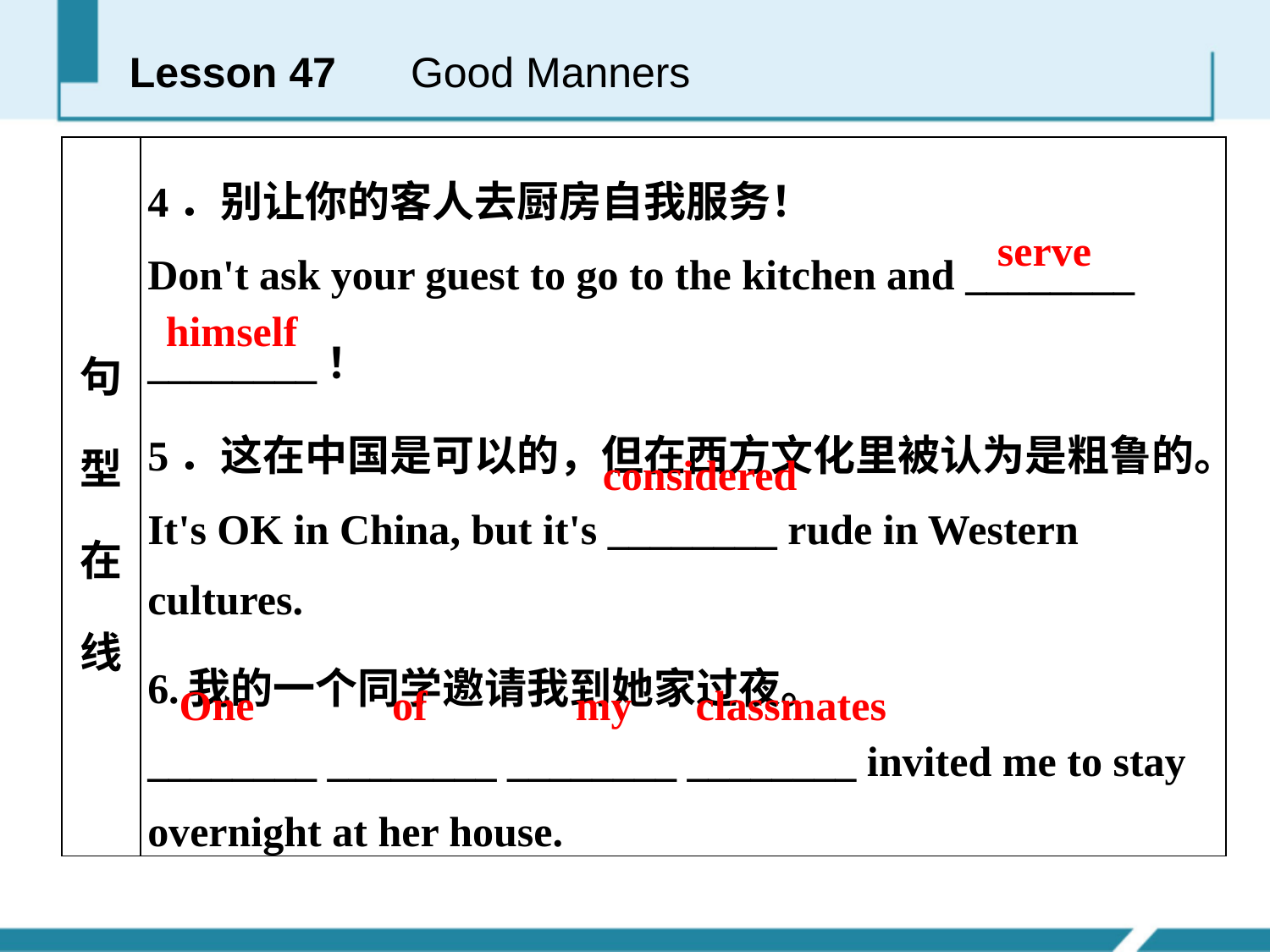

Lesson 47 　Good Manners
| 句型在线 | 4．别让你的客人去厨房自我服务！ Don't ask your guest to go to the kitchen and \_\_\_\_\_\_\_\_ \_\_\_\_\_\_\_\_！ 5．这在中国是可以的，但在西方文化里被认为是粗鲁的。 It's OK in China, but it's \_\_\_\_\_\_\_\_ rude in Western cultures. 6.我的一个同学邀请我到她家过夜。 \_\_\_\_\_\_\_\_ \_\_\_\_\_\_\_\_ \_\_\_\_\_\_\_\_ \_\_\_\_\_\_\_\_ invited me to stay overnight at her house. |
| --- | --- |
serve
himself
considered
One             of              my      classmates